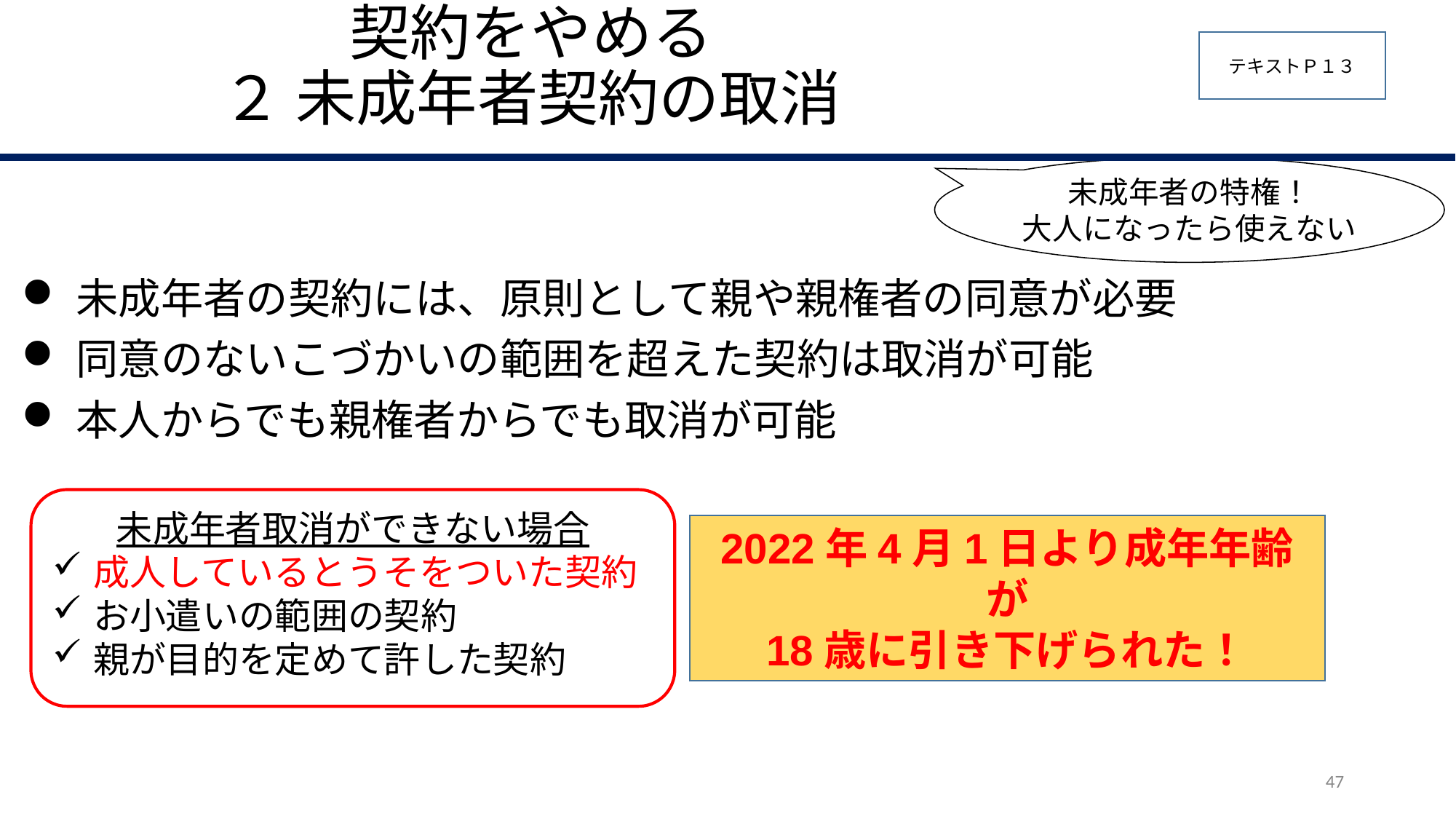

# 契約をやめる ２ 未成年者契約の取消
テキストＰ１３
未成年者の特権！
大人になったら使えない
未成年者の契約には、原則として親や親権者の同意が必要
同意のないこづかいの範囲を超えた契約は取消が可能
本人からでも親権者からでも取消が可能

未成年者取消ができない場合
成人しているとうそをついた契約
お小遣いの範囲の契約
親が目的を定めて許した契約
2022年4月1日より成年年齢が
18歳に引き下げられた！
47